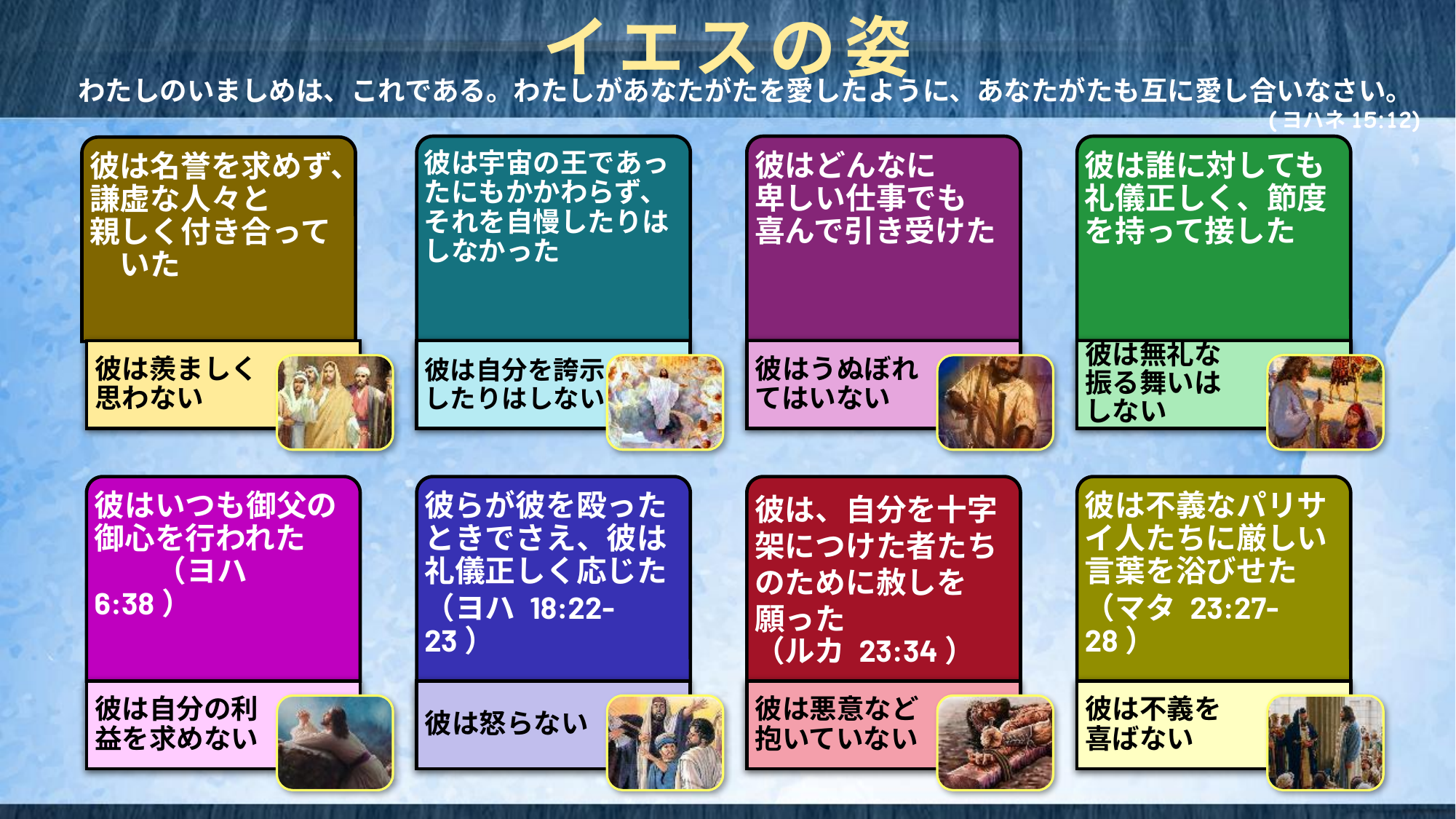

イエスの姿
わたしのいましめは、これである。わたしがあなたがたを愛したように、あなたがたも互に愛し合いなさい。(ヨハネ15:12)
彼は名誉を求めず、謙虚な人々と　　親しく付き合って　いた

彼は羨ましく思わない
彼は宇宙の王であったにもかかわらず、それを自慢したりはしなかった

彼は自分を誇示したりはしない
彼はどんなに　　卑しい仕事でも　喜んで引き受けた
彼はうぬぼれてはいない
彼は誰に対しても礼儀正しく、節度を持って接した

彼は無礼な　振る舞いは　しない
彼はいつも御父の御心を行われた                （ヨハ6:38）

彼は自分の利益を求めない
彼らが彼を殴ったときでさえ、彼は礼儀正しく応じた
（ヨハ 18:22-23）

彼は怒らない
彼は、自分を十字架につけた者たちのために赦しを願った
（ルカ 23:34）

彼は悪意など抱いていない
彼は不義なパリサイ人たちに厳しい言葉を浴びせた
（マタ 23:27-28）

彼は不義を    喜ばない